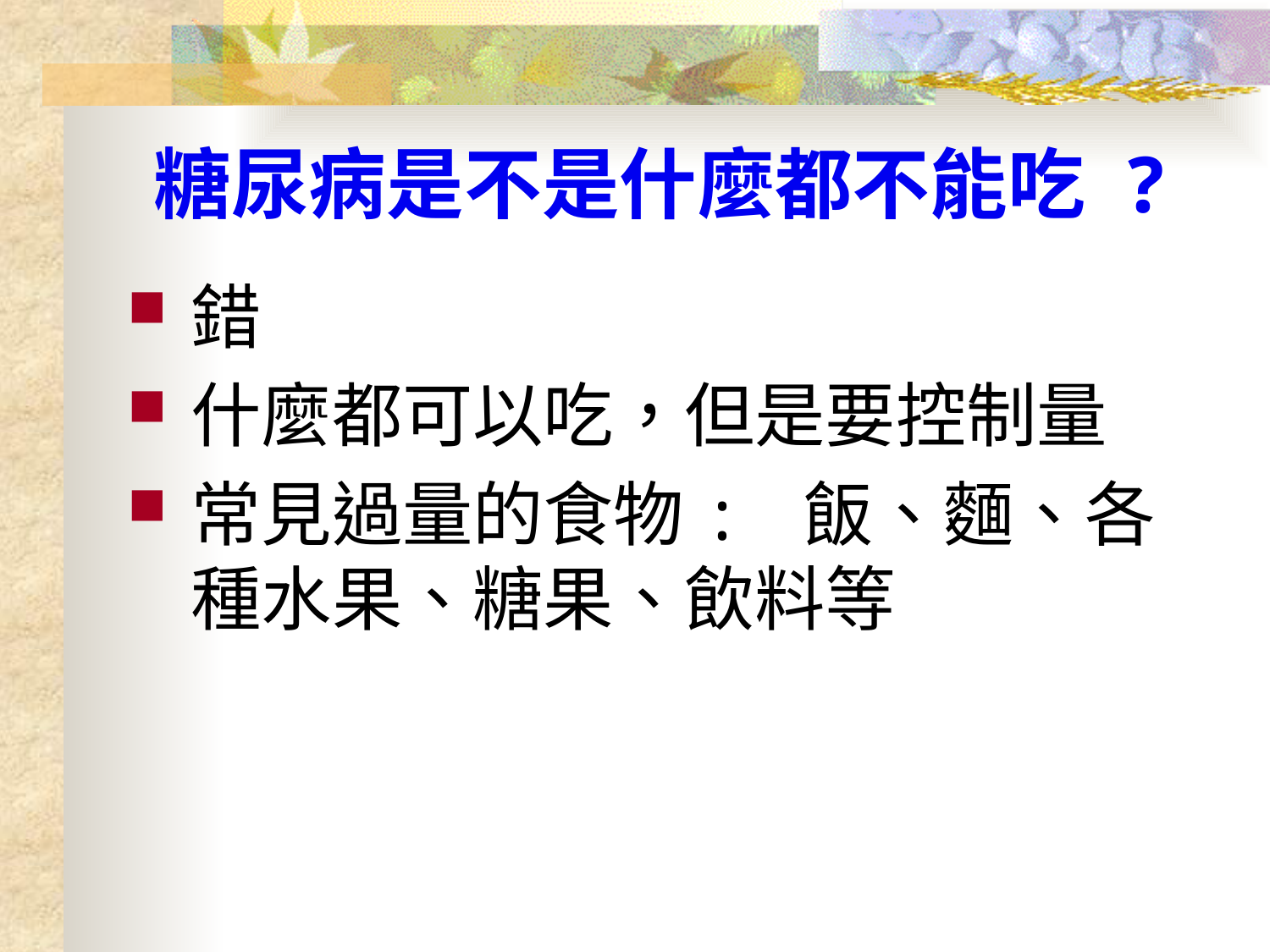

糖尿病是不是什麼都不能吃 ?
錯
什麼都可以吃，但是要控制量
常見過量的食物: 飯、麵、各種水果、糖果、飲料等